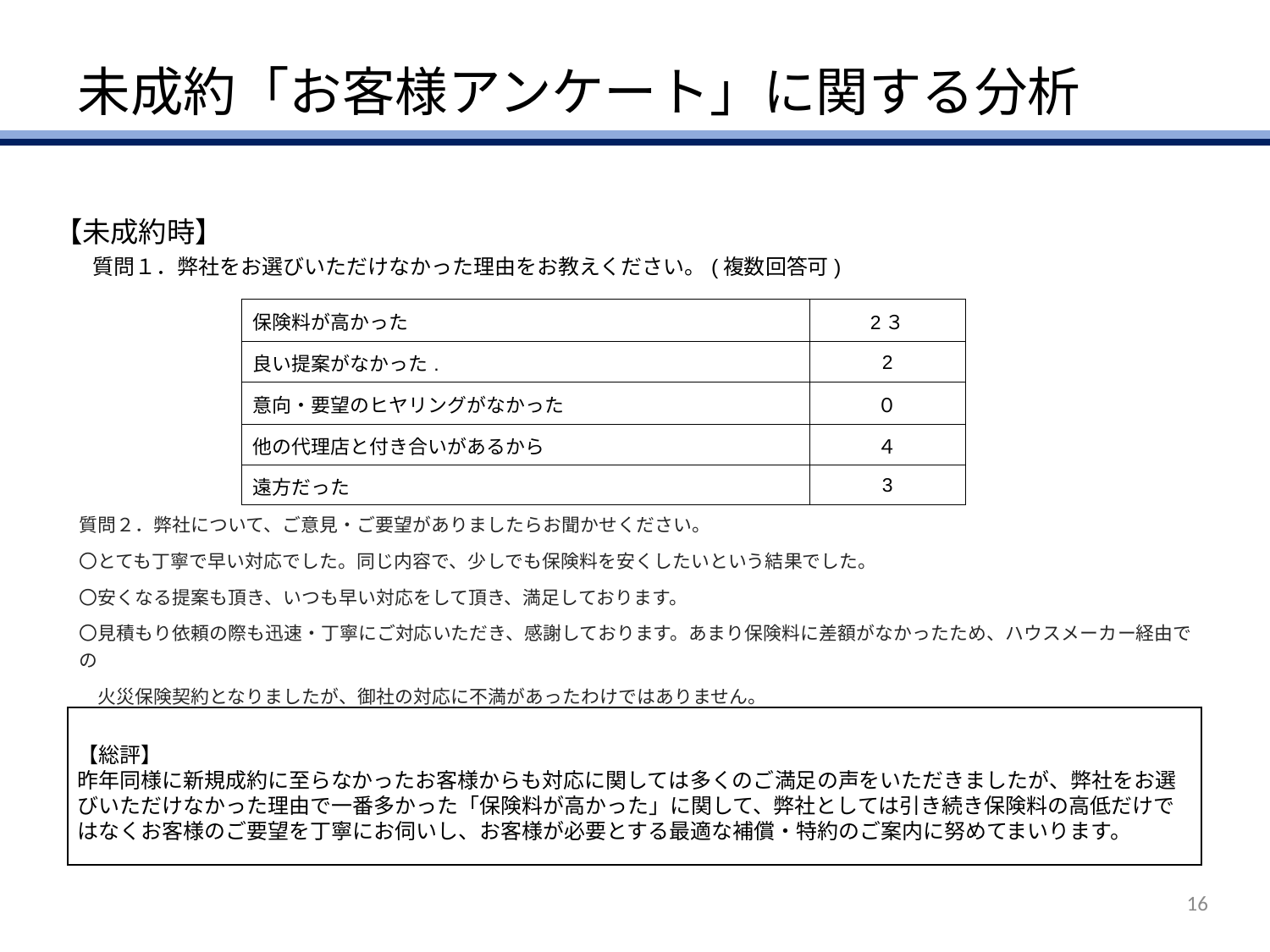

未成約「お客様アンケート」に関する分析
【未成約時】
 　質問１．弊社をお選びいただけなかった理由をお教えください。(複数回答可)
| 保険料が高かった | 2３ |
| --- | --- |
| 良い提案がなかった. | 2 |
| 意向・要望のヒヤリングがなかった | ０ |
| 他の代理店と付き合いがあるから | ４ |
| 遠方だった | 3 |
質問２．弊社について、ご意見・ご要望がありましたらお聞かせください。
〇とても丁寧で早い対応でした。同じ内容で、少しでも保険料を安くしたいという結果でした。
〇安くなる提案も頂き、いつも早い対応をして頂き、満足しております。
〇見積もり依頼の際も迅速・丁寧にご対応いただき、感謝しております。あまり保険料に差額がなかったため、ハウスメーカー経由での
　火災保険契約となりましたが、御社の対応に不満があったわけではありません。
【総評】
昨年同様に新規成約に至らなかったお客様からも対応に関しては多くのご満足の声をいただきましたが、弊社をお選びいただけなかった理由で一番多かった「保険料が高かった」に関して、弊社としては引き続き保険料の高低だけではなくお客様のご要望を丁寧にお伺いし、お客様が必要とする最適な補償・特約のご案内に努めてまいります。
16